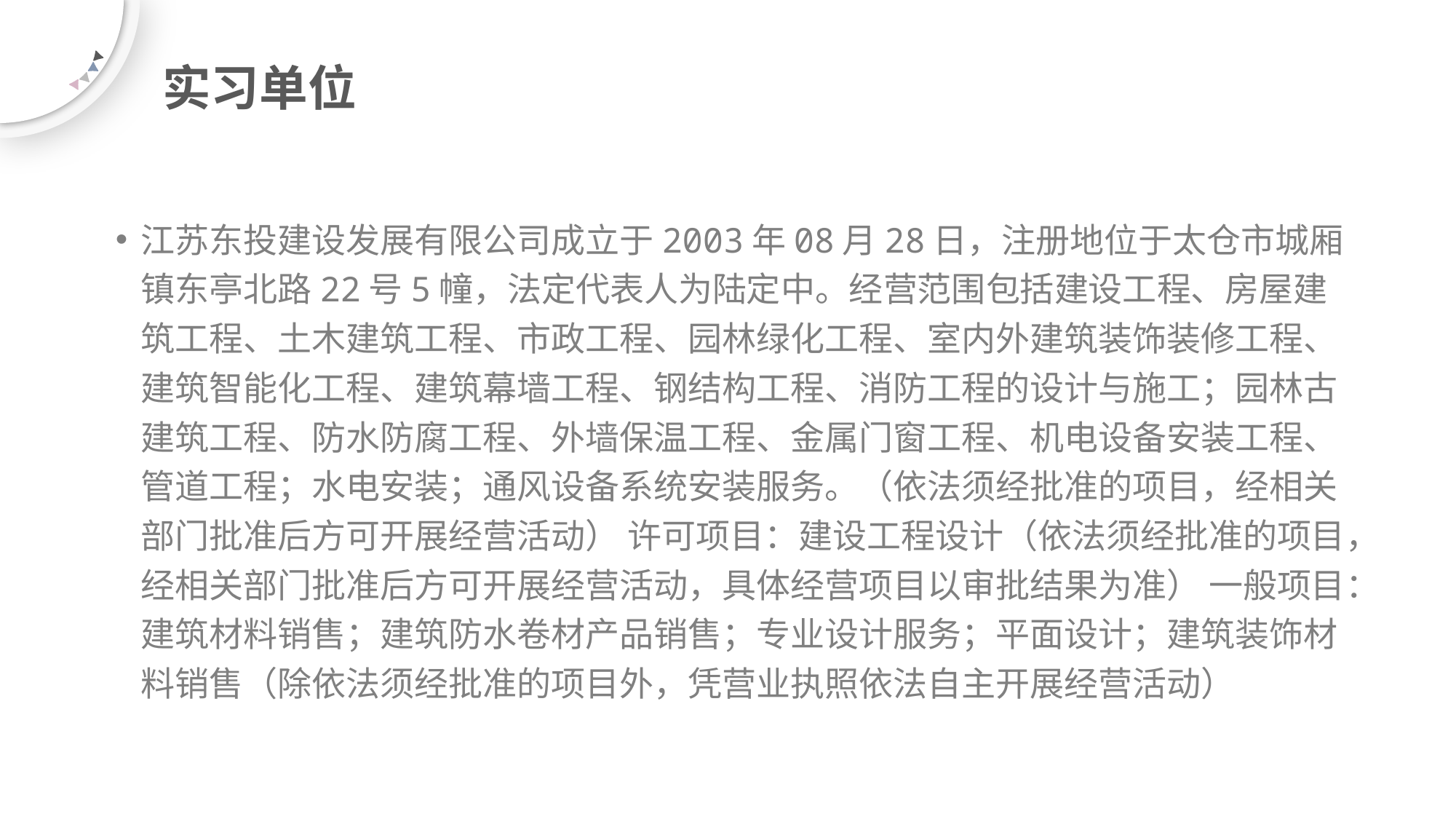

# 实习单位
江苏东投建设发展有限公司成立于2003年08月28日，注册地位于太仓市城厢镇东亭北路22号5幢，法定代表人为陆定中。经营范围包括建设工程、房屋建筑工程、土木建筑工程、市政工程、园林绿化工程、室内外建筑装饰装修工程、建筑智能化工程、建筑幕墙工程、钢结构工程、消防工程的设计与施工；园林古建筑工程、防水防腐工程、外墙保温工程、金属门窗工程、机电设备安装工程、管道工程；水电安装；通风设备系统安装服务。（依法须经批准的项目，经相关部门批准后方可开展经营活动） 许可项目：建设工程设计（依法须经批准的项目，经相关部门批准后方可开展经营活动，具体经营项目以审批结果为准） 一般项目：建筑材料销售；建筑防水卷材产品销售；专业设计服务；平面设计；建筑装饰材料销售（除依法须经批准的项目外，凭营业执照依法自主开展经营活动）